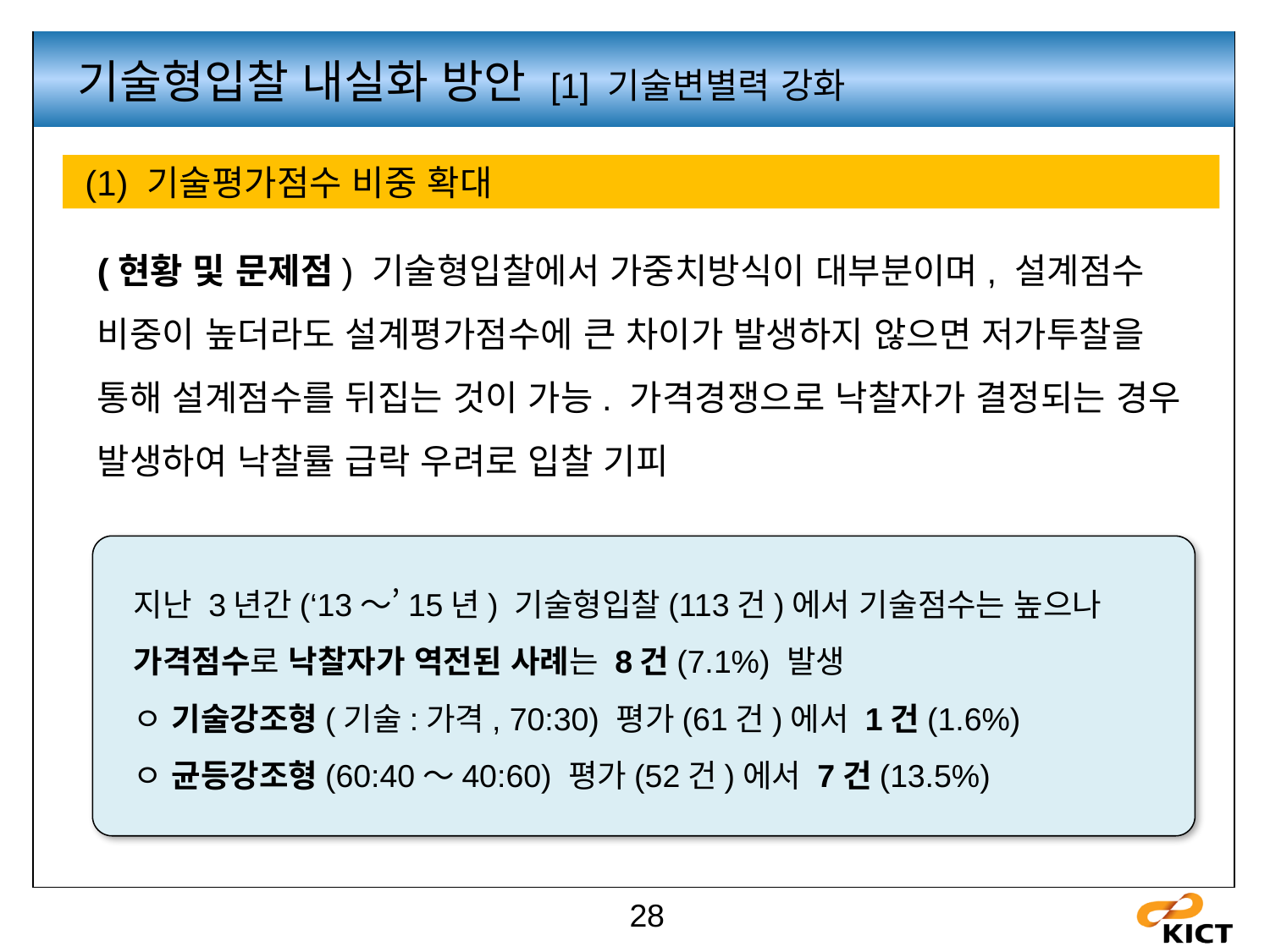

기술형입찰 내실화 방안 [1] 기술변별력 강화
 (1) 기술평가점수 비중 확대
(현황 및 문제점) 기술형입찰에서 가중치방식이 대부분이며, 설계점수 비중이 높더라도 설계평가점수에 큰 차이가 발생하지 않으면 저가투찰을 통해 설계점수를 뒤집는 것이 가능. 가격경쟁으로 낙찰자가 결정되는 경우 발생하여 낙찰률 급락 우려로 입찰 기피

지난 3년간(‘13～’15년) 기술형입찰(113건)에서 기술점수는 높으나 가격점수로 낙찰자가 역전된 사례는 8건(7.1%) 발생
ㅇ 기술강조형(기술:가격, 70:30) 평가(61건)에서 1건(1.6%)
ㅇ 균등강조형(60:40～40:60) 평가(52건)에서 7건(13.5%)
28